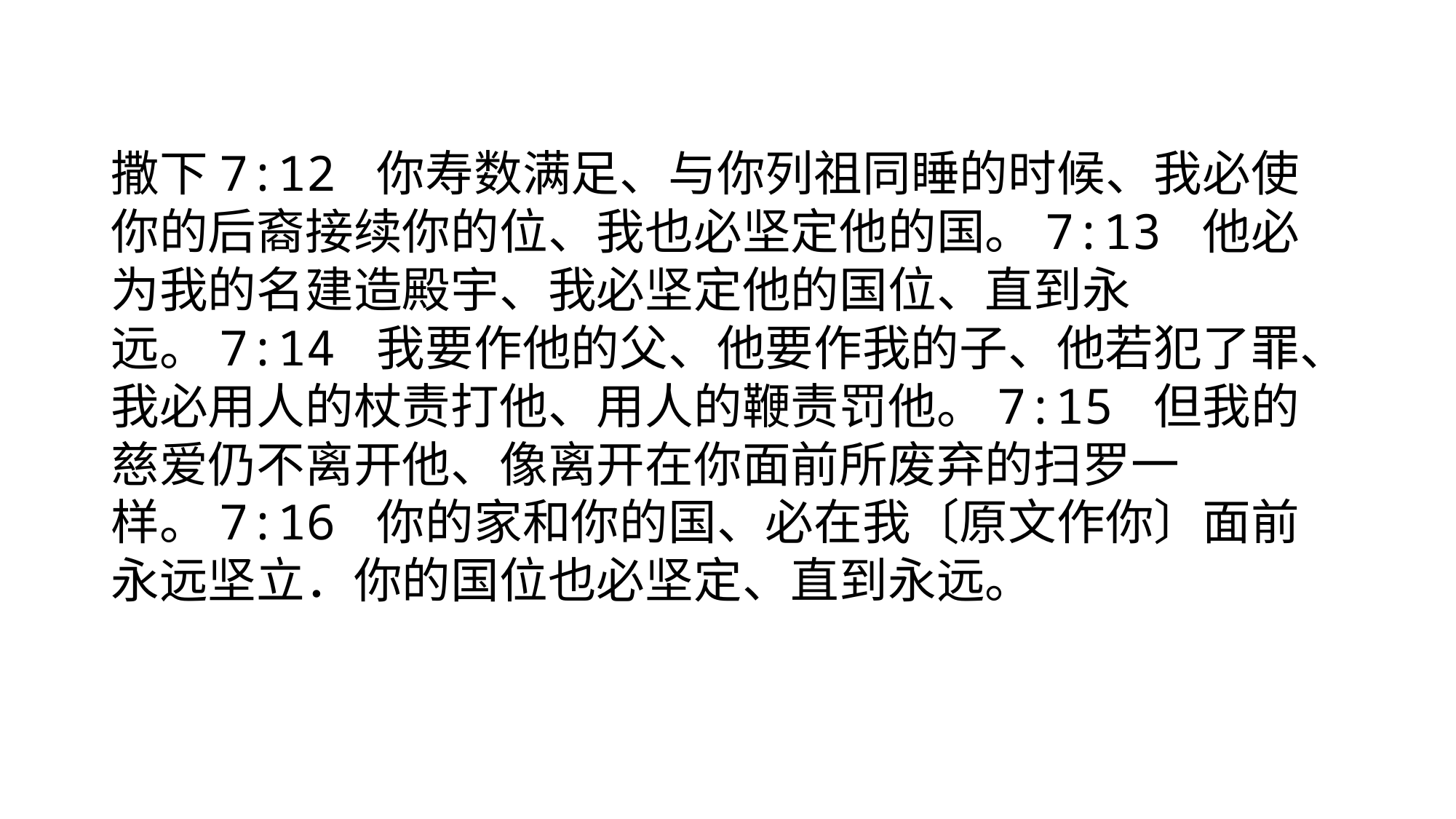

#
撒下7:12 你寿数满足、与你列祖同睡的时候、我必使你的后裔接续你的位、我也必坚定他的国。7:13 他必为我的名建造殿宇、我必坚定他的国位、直到永远。7:14 我要作他的父、他要作我的子、他若犯了罪、我必用人的杖责打他、用人的鞭责罚他。7:15 但我的慈爱仍不离开他、像离开在你面前所废弃的扫罗一样。7:16 你的家和你的国、必在我〔原文作你〕面前永远坚立．你的国位也必坚定、直到永远。